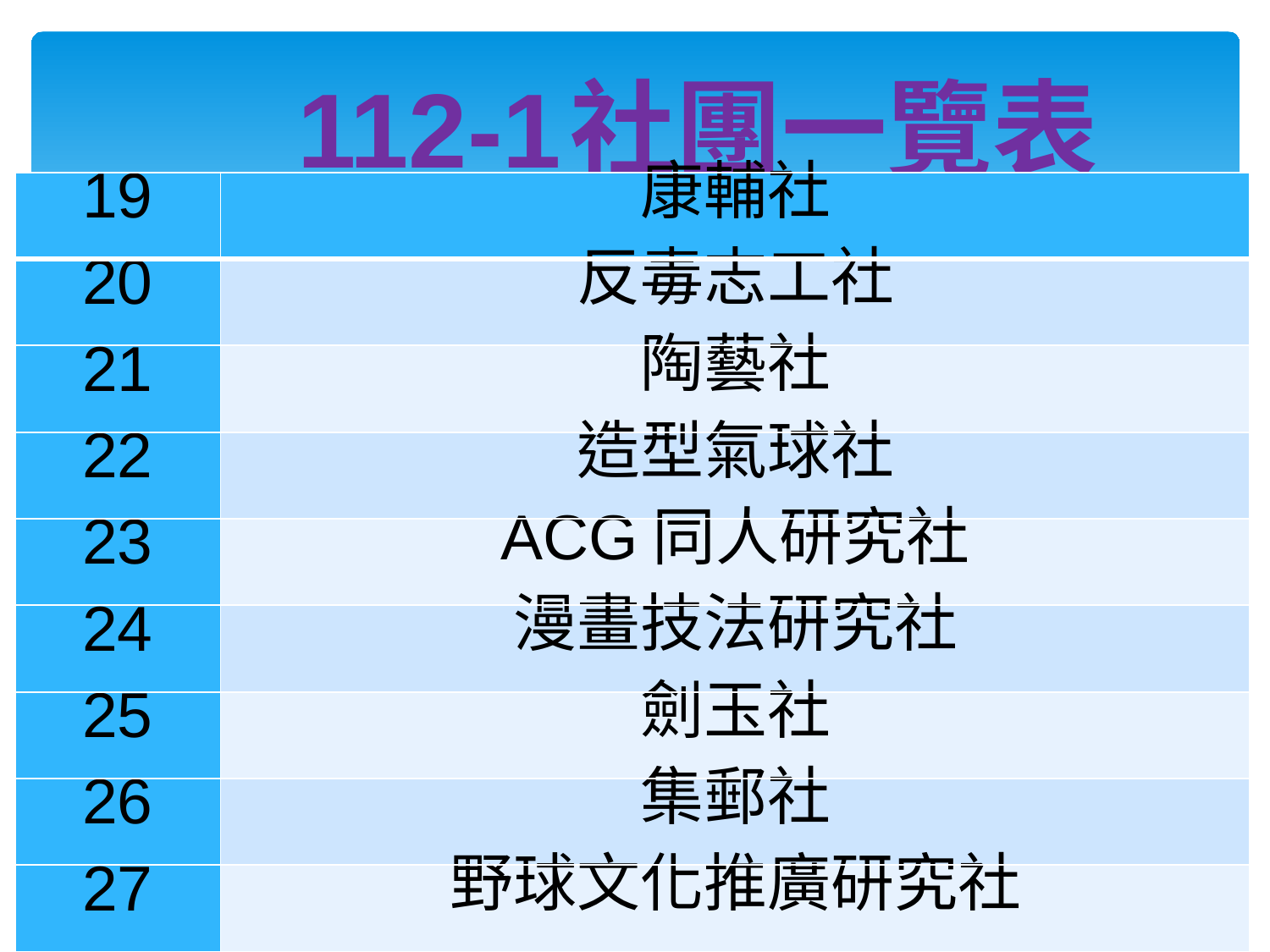

112-1社團一覽表

| 19 | 康輔社 |
| --- | --- |
| 20 | 反毒志工社 |
| 21 | 陶藝社 |
| 22 | 造型氣球社 |
| 23 | ACG同人研究社 |
| 24 | 漫畫技法研究社 |
| 25 | 劍玉社 |
| 26 | 集郵社 |
| 27 | 野球文化推廣研究社 |